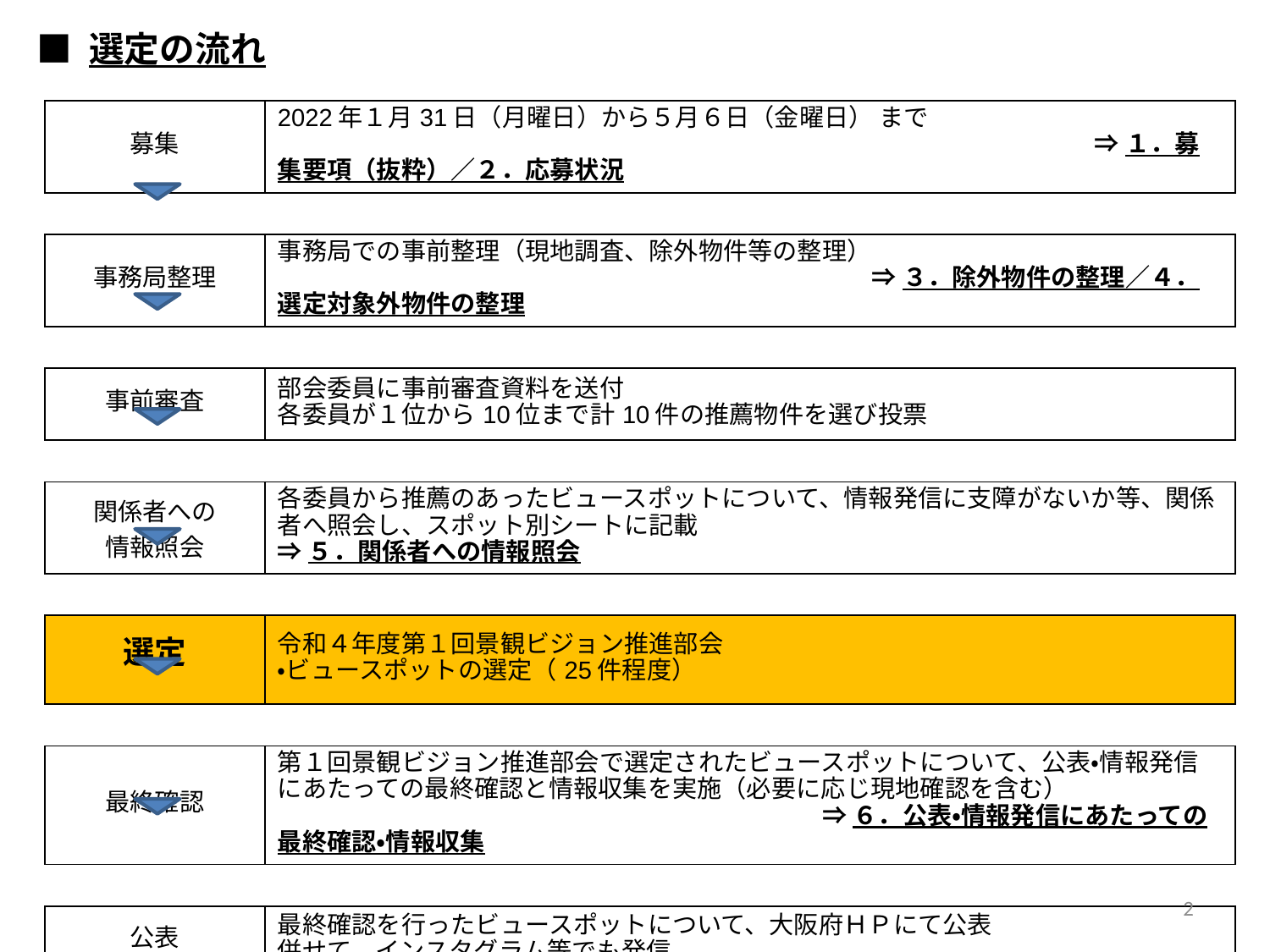

■ 選定の流れ
| 募集 | 2022年１月31日（月曜日）から５月６日（金曜日） まで 　　　　　　　　　　　　　　　　　　　　　　　　　　　　　　　　　⇒ １．募集要項（抜粋）／２．応募状況 |
| --- | --- |
|  |  |
| 事務局整理 | 事務局での事前整理（現地調査、除外物件等の整理） 　　　　　　　　　　　　　　　　　　　　　　　　⇒ ３．除外物件の整理／４．選定対象外物件の整理 |
|  |  |
| 事前審査 | 部会委員に事前審査資料を送付 各委員が１位から10位まで計10件の推薦物件を選び投票 |
|  |  |
| 関係者への 情報照会 | 各委員から推薦のあったビュースポットについて、情報発信に支障がないか等、関係者へ照会し、スポット別シートに記載　　　　　　　　　　　　　　　　　　　　　⇒ ５．関係者への情報照会 |
|  |  |
| 選定 | 令和４年度第１回景観ビジョン推進部会 ・ビュースポットの選定（25件程度） |
|  |  |
| 最終確認 | 第１回景観ビジョン推進部会で選定されたビュースポットについて、公表・情報発信にあたっての最終確認と情報収集を実施（必要に応じ現地確認を含む）　 　　　　　　　　　　　　　　　　　　　　　　⇒ ６．公表・情報発信にあたっての最終確認・情報収集 |
|  |  |
| 公表 | 最終確認を行ったビュースポットについて、大阪府ＨＰにて公表 併せて、インスタグラム等でも発信 |

2